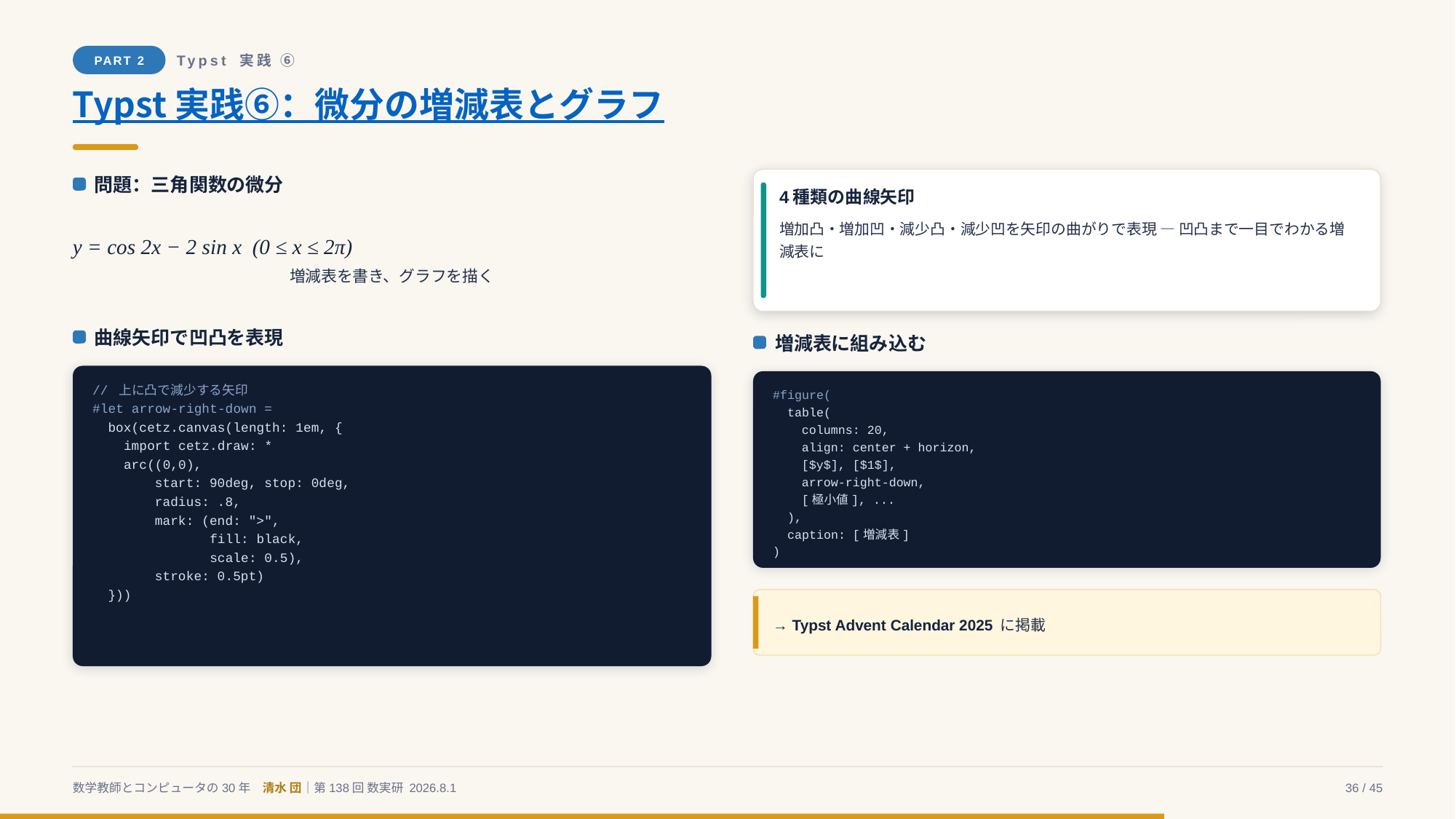

PART 2
Typst 実践 ⑥
Typst 実践⑥：微分の増減表とグラフ

問題：三角関数の微分

4種類の曲線矢印

y = cos 2x − 2 sin x  (0 ≤ x ≤ 2π)
増減表を書き、グラフを描く
増加凸・増加凹・減少凸・減少凹を矢印の曲がりで表現 ― 凹凸まで一目でわかる増減表に
曲線矢印で凹凸を表現
増減表に組み込む

// 上に凸で減少する矢印
#let arrow-right-down =
  box(cetz.canvas(length: 1em, {
    import cetz.draw: *
    arc((0,0),
        start: 90deg, stop: 0deg,
        radius: .8,
        mark: (end: ">",
               fill: black,
               scale: 0.5),
        stroke: 0.5pt)
  }))
#figure(
  table(
    columns: 20,
    align: center + horizon,
    [$y$], [$1$],
    arrow-right-down,
    [極小値], ...
  ),
  caption: [増減表]
)

→ Typst Advent Calendar 2025 に掲載

数学教師とコンピュータの30年　清水 団｜第138回 数実研 2026.8.1
36 / 45